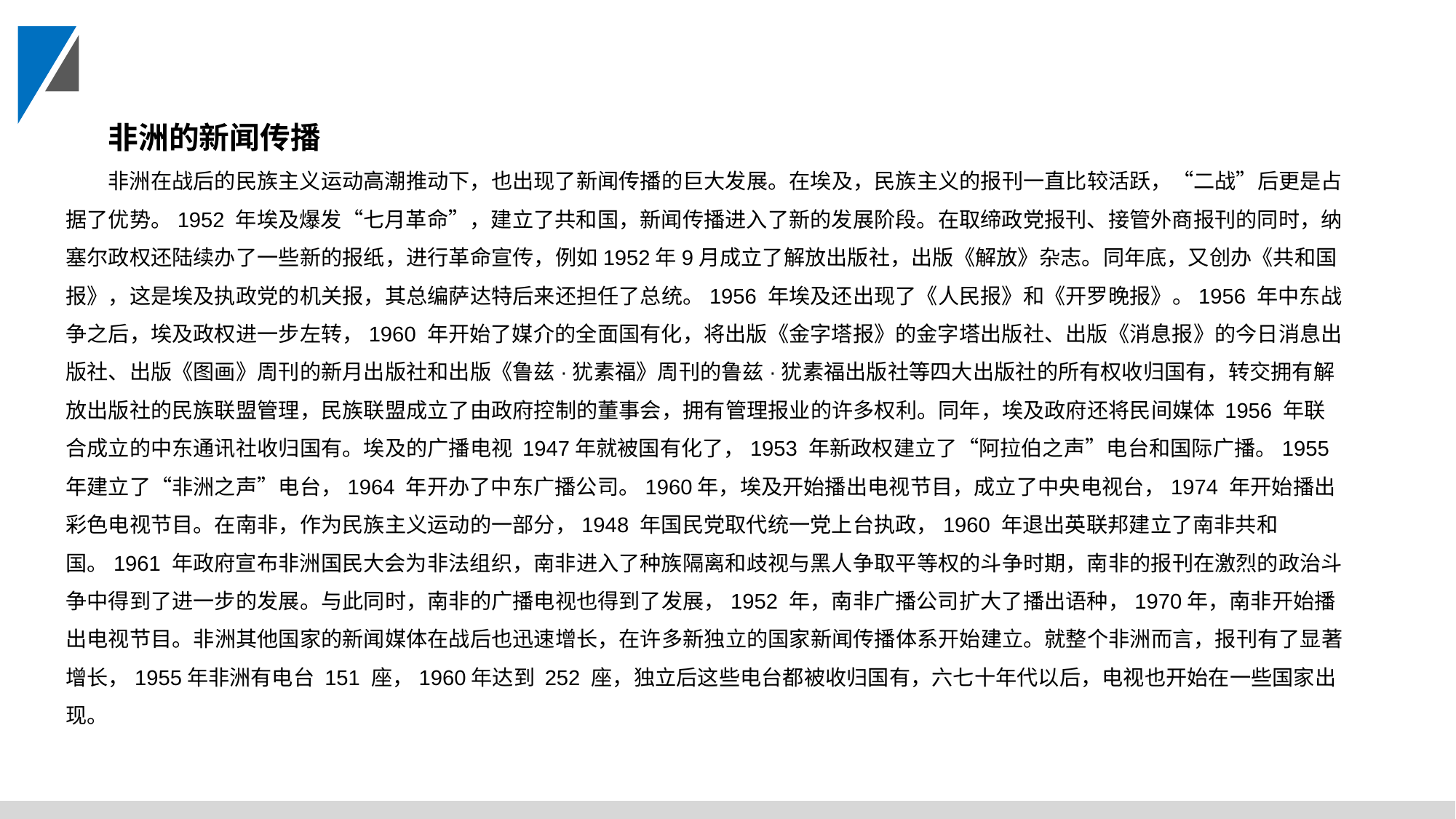

非洲的新闻传播
非洲在战后的民族主义运动高潮推动下，也出现了新闻传播的巨大发展。在埃及，民族主义的报刊一直比较活跃，“二战”后更是占据了优势。1952 年埃及爆发“七月革命”，建立了共和国，新闻传播进入了新的发展阶段。在取缔政党报刊、接管外商报刊的同时，纳塞尔政权还陆续办了一些新的报纸，进行革命宣传，例如1952年9月成立了解放出版社，出版《解放》杂志。同年底，又创办《共和国报》，这是埃及执政党的机关报，其总编萨达特后来还担任了总统。1956 年埃及还出现了《人民报》和《开罗晚报》。1956 年中东战争之后，埃及政权进一步左转，1960 年开始了媒介的全面国有化，将出版《金字塔报》的金字塔出版社、出版《消息报》的今日消息出版社、出版《图画》周刊的新月出版社和出版《鲁兹·犹素福》周刊的鲁兹·犹素福出版社等四大出版社的所有权收归国有，转交拥有解放出版社的民族联盟管理，民族联盟成立了由政府控制的董事会，拥有管理报业的许多权利。同年，埃及政府还将民间媒体 1956 年联合成立的中东通讯社收归国有。埃及的广播电视 1947年就被国有化了，1953 年新政权建立了“阿拉伯之声”电台和国际广播。1955 年建立了“非洲之声”电台，1964 年开办了中东广播公司。1960年，埃及开始播出电视节目，成立了中央电视台，1974 年开始播出彩色电视节目。在南非，作为民族主义运动的一部分，1948 年国民党取代统一党上台执政，1960 年退出英联邦建立了南非共和国。1961 年政府宣布非洲国民大会为非法组织，南非进入了种族隔离和歧视与黑人争取平等权的斗争时期，南非的报刊在激烈的政治斗争中得到了进一步的发展。与此同时，南非的广播电视也得到了发展，1952 年，南非广播公司扩大了播出语种，1970年，南非开始播出电视节目。非洲其他国家的新闻媒体在战后也迅速增长，在许多新独立的国家新闻传播体系开始建立。就整个非洲而言，报刊有了显著增长，1955年非洲有电台 151 座，1960年达到 252 座，独立后这些电台都被收归国有，六七十年代以后，电视也开始在一些国家出现。